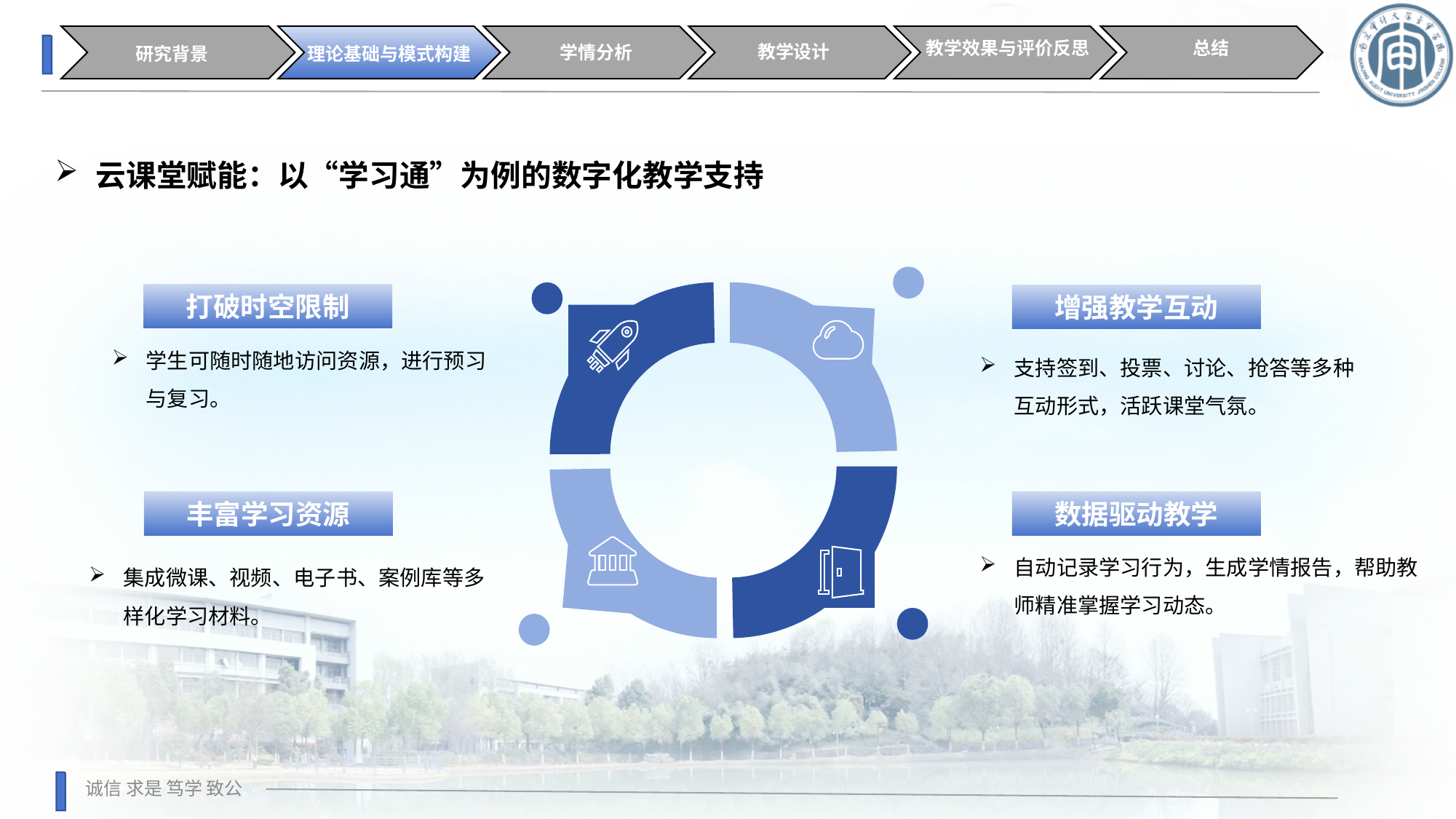

教学效果与评价反思
总结
教学设计
学情分析
研究背景
理论基础与模式构建
云课堂赋能：以“学习通”为例的数字化教学支持

打破时空限制
增强教学互动
学生可随时随地访问资源，进行预习与复习。
支持签到、投票、讨论、抢答等多种互动形式，活跃课堂气氛。
丰富学习资源
数据驱动教学
自动记录学习行为，生成学情报告，帮助教师精准掌握学习动态。

集成微课、视频、电子书、案例库等多样化学习材料。